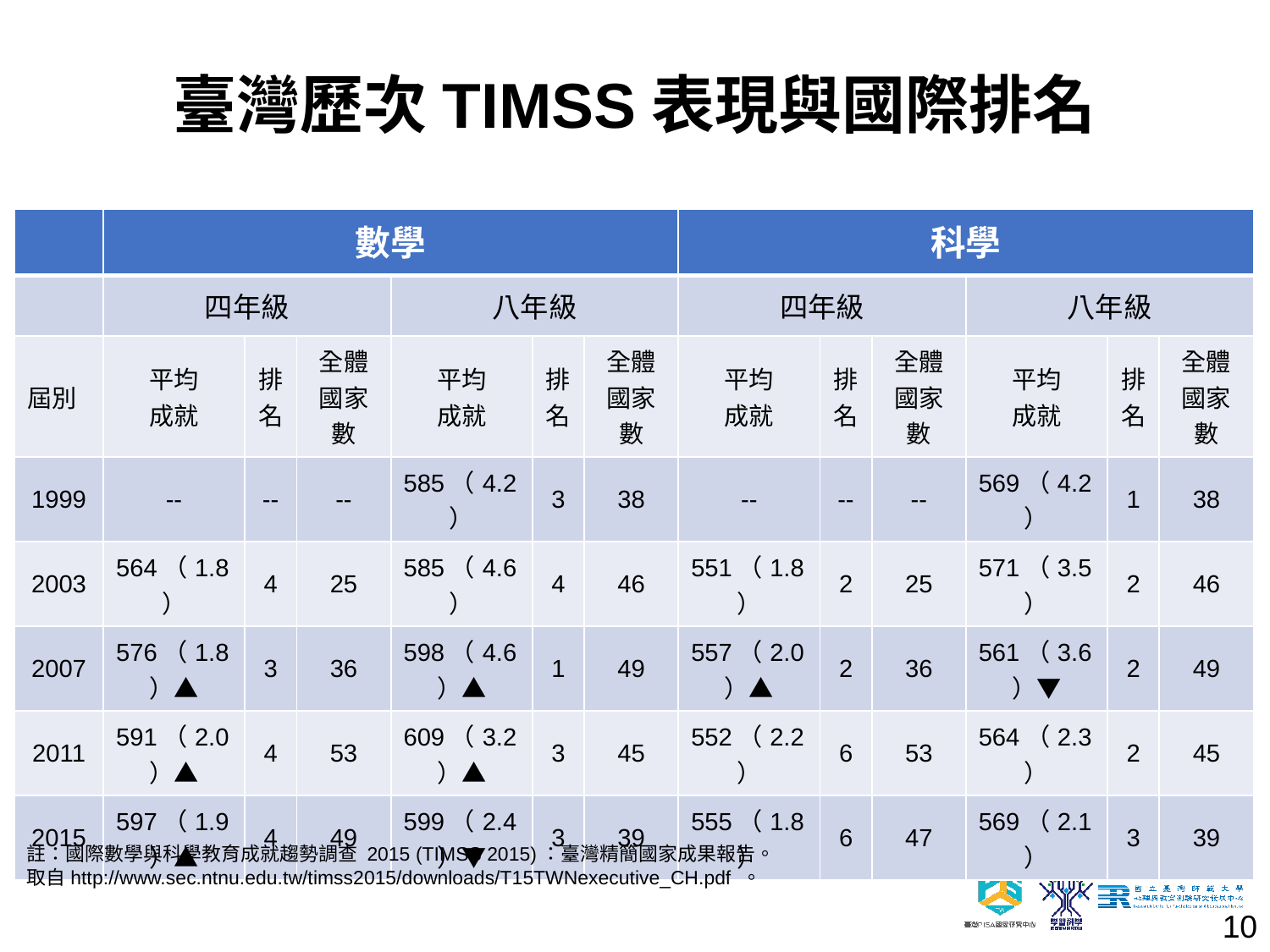

# 臺灣歷次TIMSS表現與國際排名
|  | 數學 |  |  |  |  |  | 科學 |  |  |  |  |  |
| --- | --- | --- | --- | --- | --- | --- | --- | --- | --- | --- | --- | --- |
|  | 四年級 |  |  | 八年級 |  |  | 四年級 |  |  | 八年級 |  |  |
| 屆別 | 平均 成就 | 排 名 | 全體 國家數 | 平均 成就 | 排 名 | 全體 國家數 | 平均 成就 | 排 名 | 全體 國家數 | 平均 成就 | 排 名 | 全體 國家數 |
| 1999 | -- | -- | -- | 585（4.2） | 3 | 38 | -- | -- | -- | 569（4.2） | 1 | 38 |
| 2003 | 564（1.8） | 4 | 25 | 585（4.6） | 4 | 46 | 551（1.8） | 2 | 25 | 571（3.5） | 2 | 46 |
| 2007 | 576（1.8）▲ | 3 | 36 | 598（4.6）▲ | 1 | 49 | 557（2.0）▲ | 2 | 36 | 561（3.6）▼ | 2 | 49 |
| 2011 | 591（2.0）▲ | 4 | 53 | 609（3.2）▲ | 3 | 45 | 552（2.2） | 6 | 53 | 564（2.3） | 2 | 45 |
| 2015 | 597（1.9）▲ | 4 | 49 | 599（2.4）▼ | 3 | 39 | 555（1.8） | 6 | 47 | 569（2.1） | 3 | 39 |
註：--TIMSS 1999僅調查八年級學生。刮號內為標準誤。▼：顯著低於前一屆；▲：顯著高於前一屆。
註：國際數學與科學教育成就趨勢調查 2015 (TIMSS 2015)：臺灣精簡國家成果報告。
取自http://www.sec.ntnu.edu.tw/timss2015/downloads/T15TWNexecutive_CH.pdf 。
10